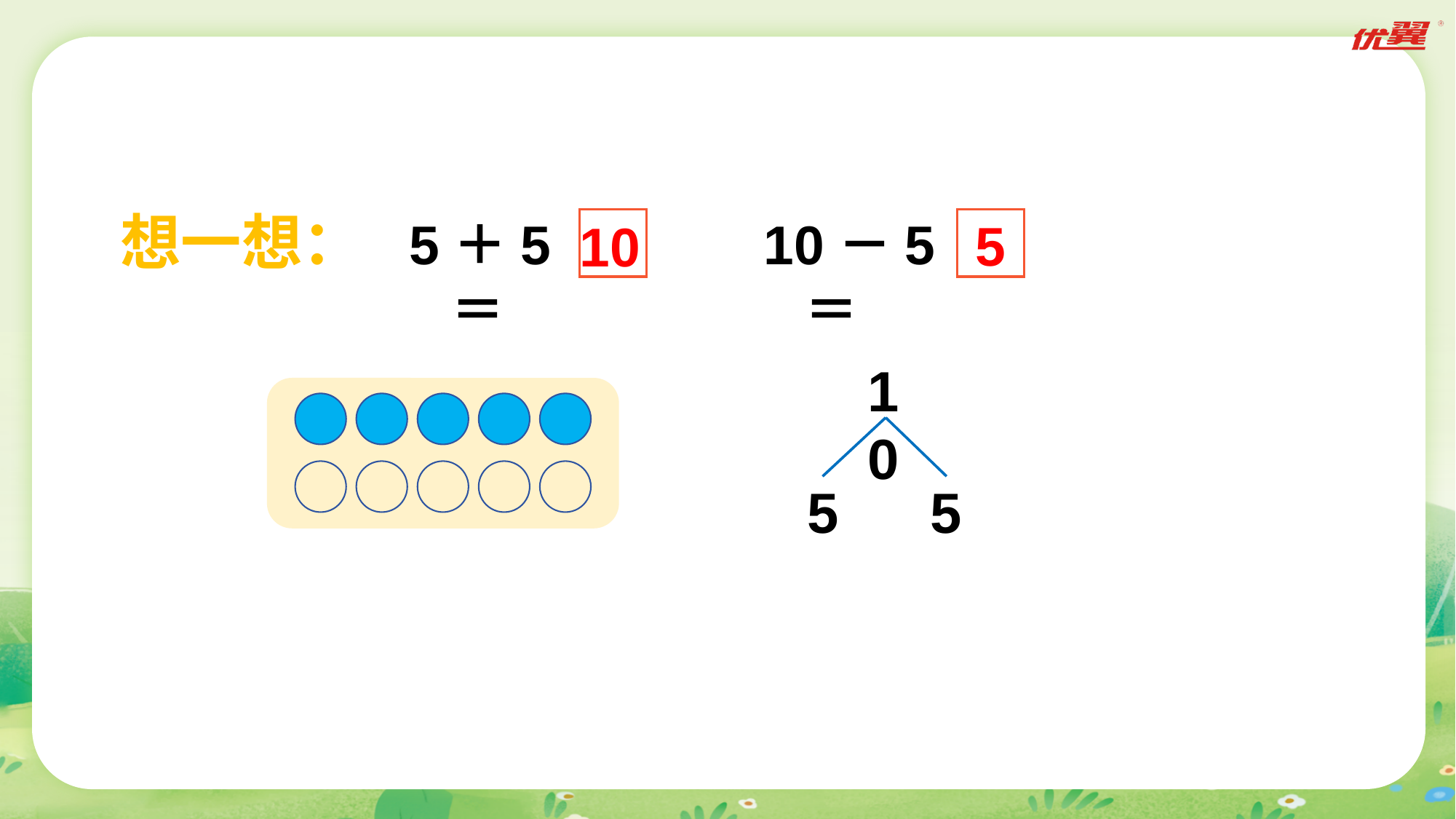

想一想：
5＋5＝

10－5＝

5
10
10

5
5